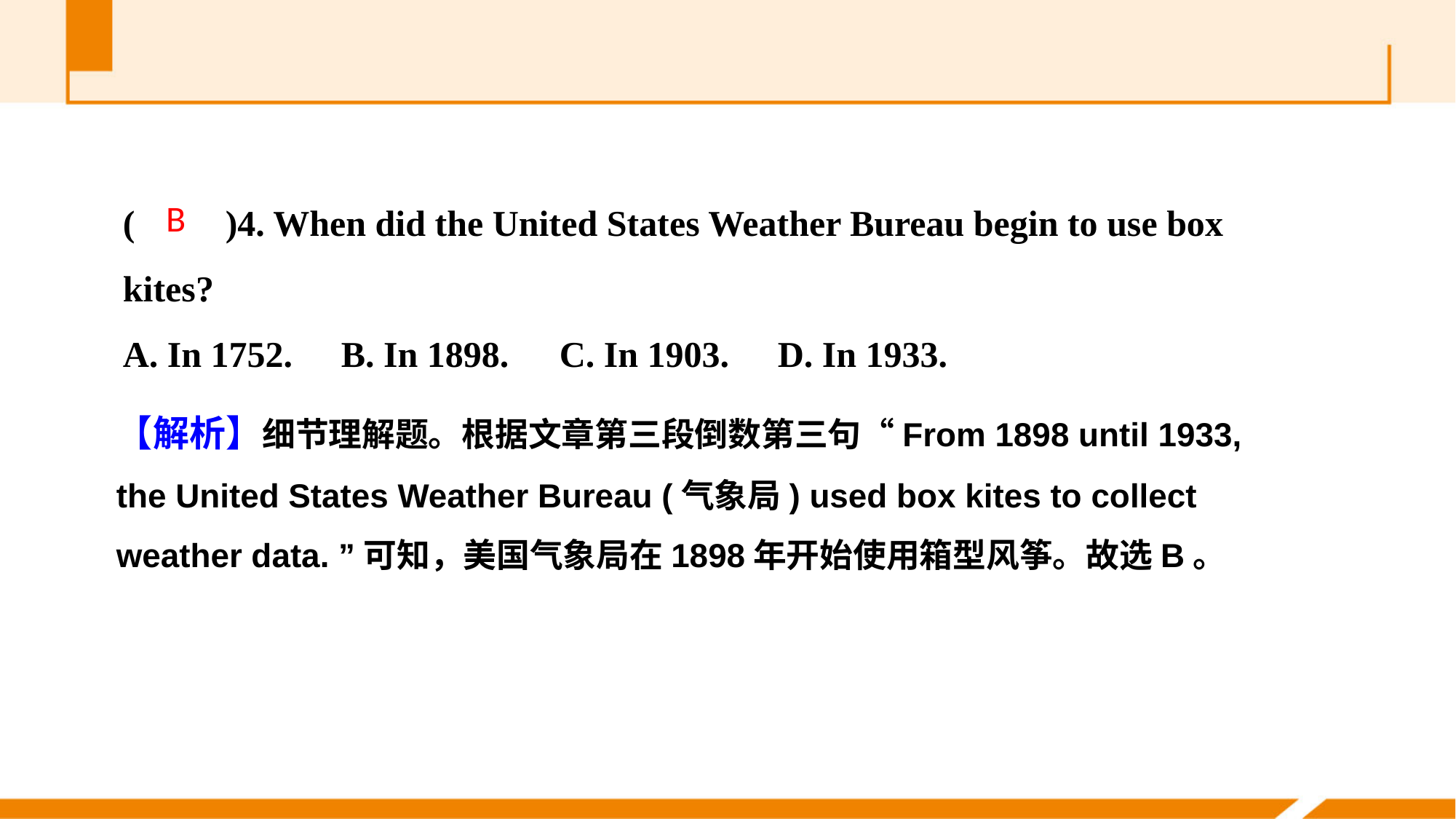

(　　)4. When did the United States Weather Bureau begin to use box kites?
A. In 1752.   	B. In 1898. 	C. In 1903.   	D. In 1933.
B
【解析】细节理解题。根据文章第三段倒数第三句“From 1898 until 1933, the United States Weather Bureau (气象局) used box kites to collect weather data. ”可知，美国气象局在1898年开始使用箱型风筝。故选B。